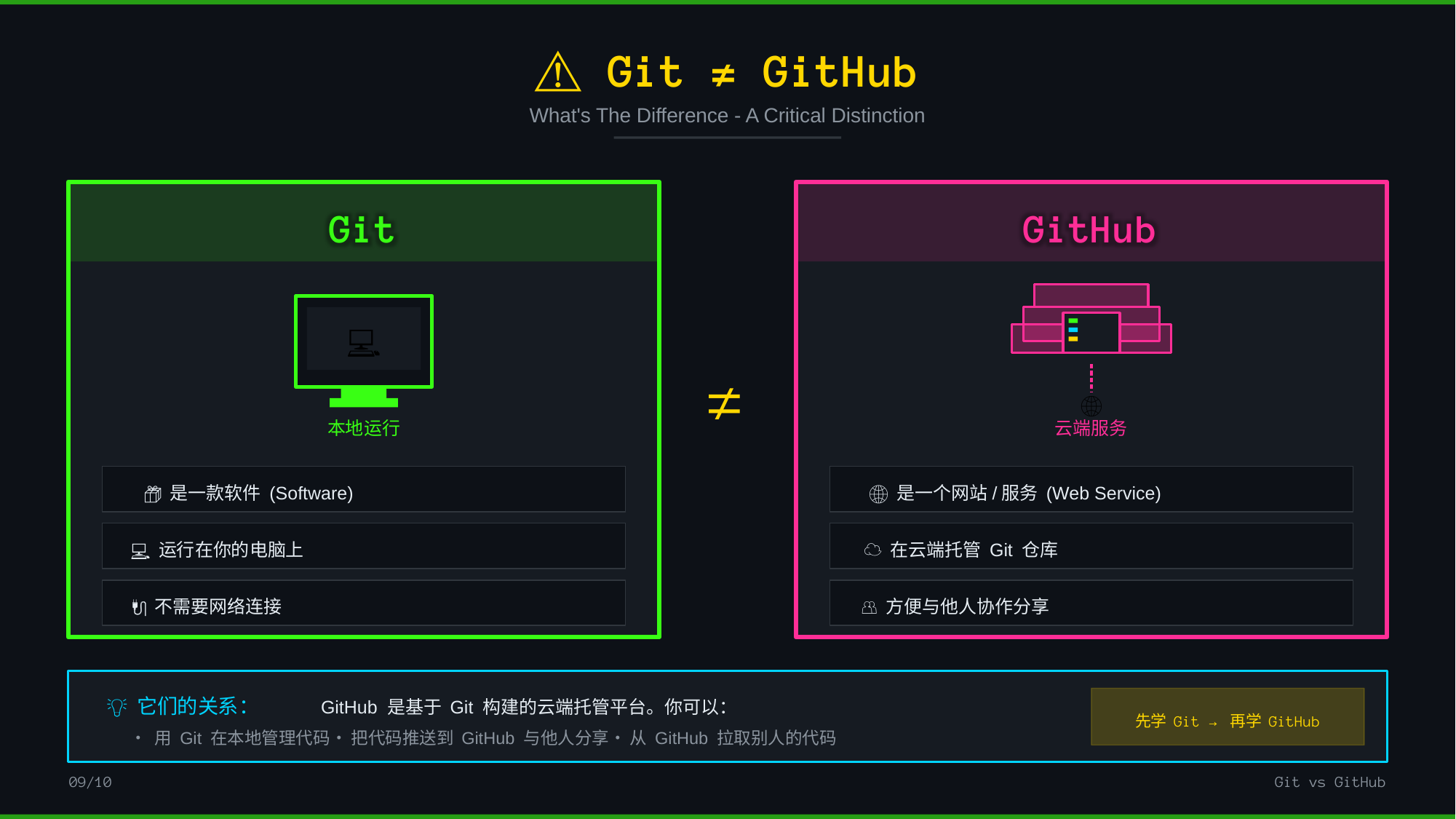

⚠️ Git ≠ GitHub
What's The Difference - A Critical Distinction

Git

💻

本地运行

📦 是一款软件 (Software)

💻 运行在你的电脑上

🔌 不需要网络连接

GitHub

🌐
云端服务

🌐 是一个网站/服务 (Web Service)

☁️ 在云端托管 Git 仓库

👥 方便与他人协作分享
≠

💡 它们的关系：
GitHub 是基于 Git 构建的云端托管平台。你可以：
先学 Git → 再学 GitHub
• 用 Git 在本地管理代码• 把代码推送到 GitHub 与他人分享• 从 GitHub 拉取别人的代码
09/10
Git vs GitHub